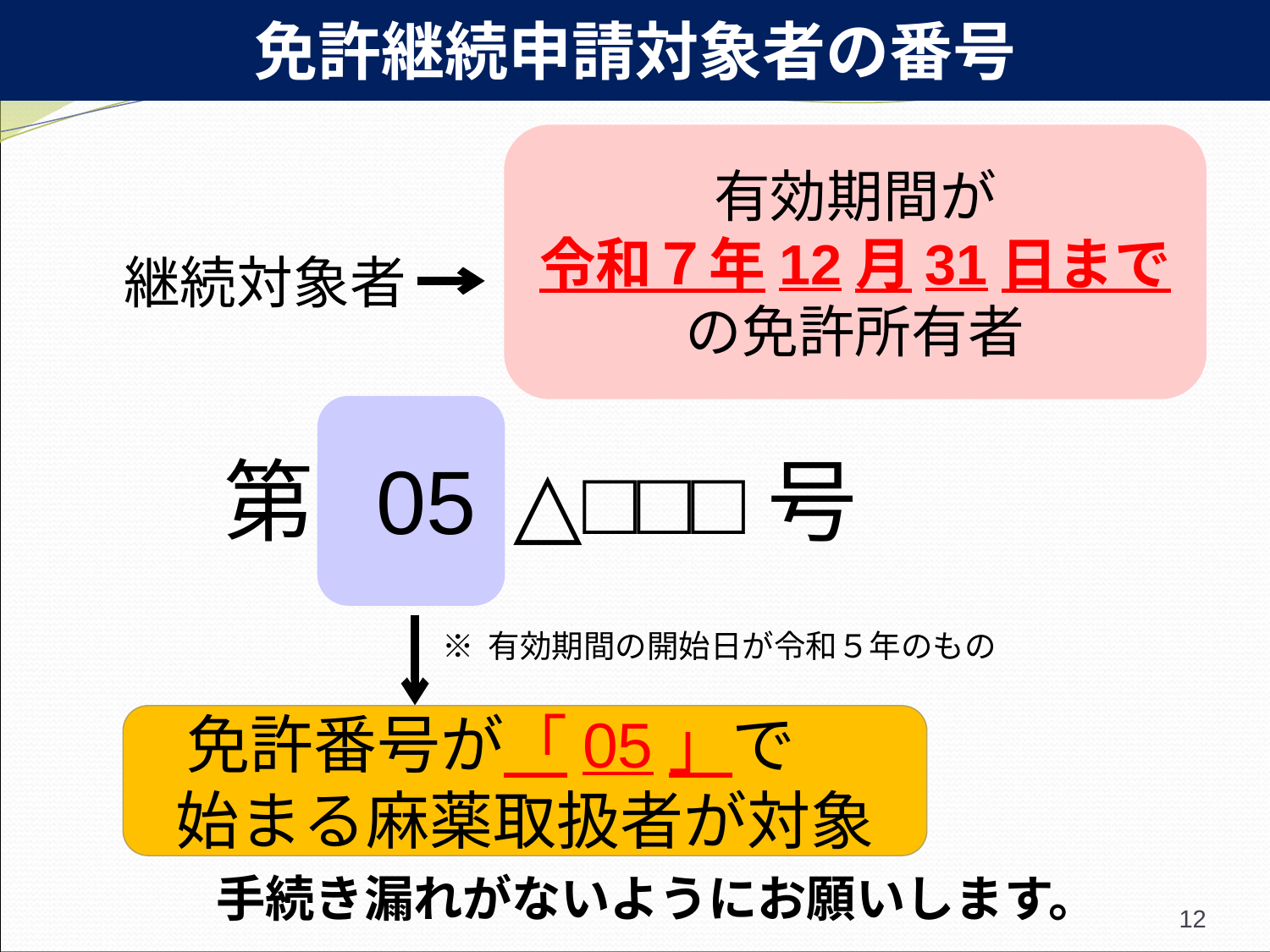

免許継続申請対象者の番号
有効期間が
令和７年12月31日まで
の免許所有者
継続対象者

第  05 △□□□号
※ 有効期間の開始日が令和５年のもの
  免許番号が「05」で
始まる麻薬取扱者が対象
手続き漏れがないようにお願いします。
12